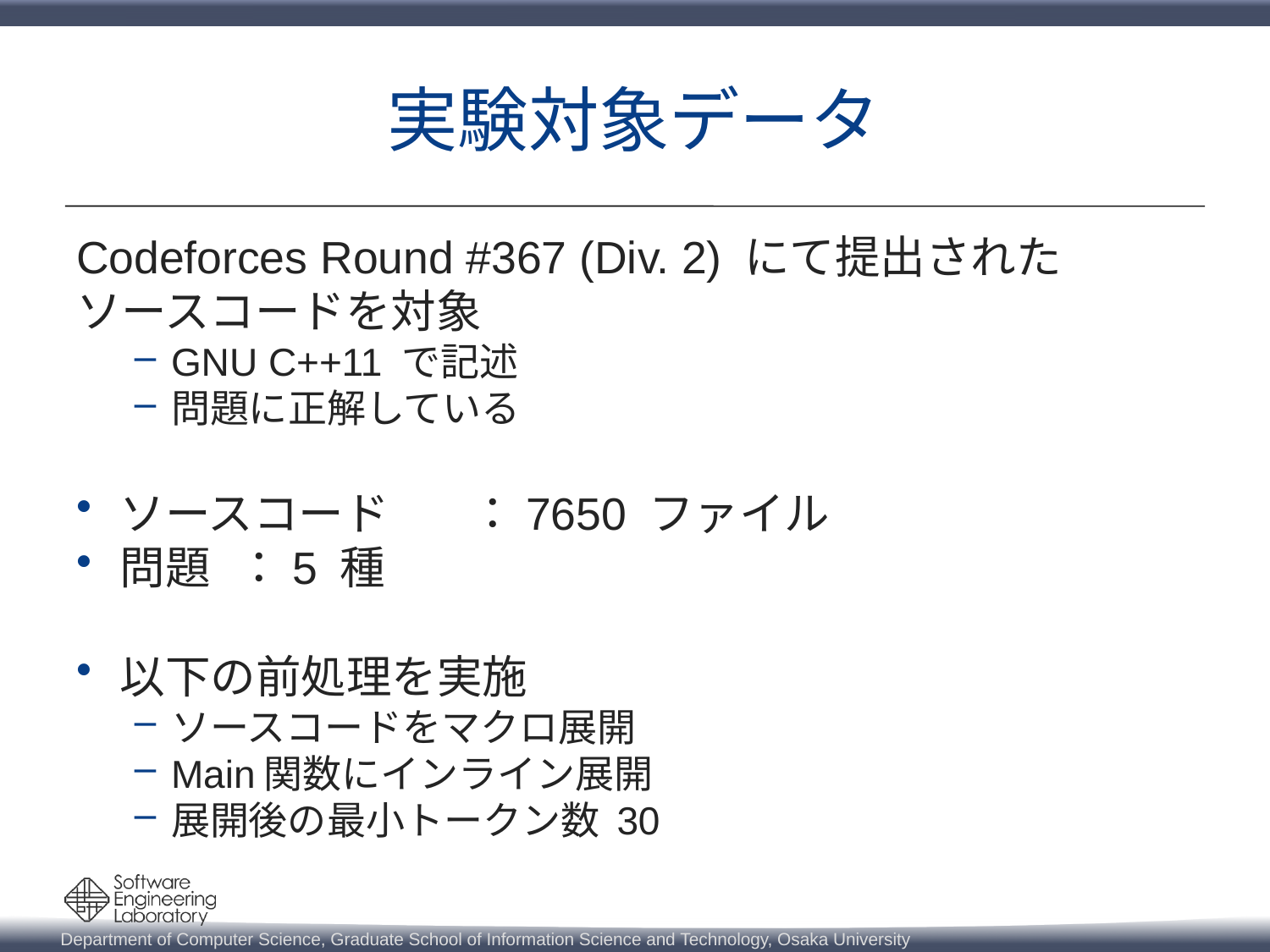

# 実験対象データ
Codeforces Round #367 (Div. 2) にて提出された
ソースコードを対象
GNU C++11 で記述
問題に正解している

ソースコード	：7650 ファイル
問題		：5 種

以下の前処理を実施
ソースコードをマクロ展開
Main関数にインライン展開
展開後の最小トークン数 30